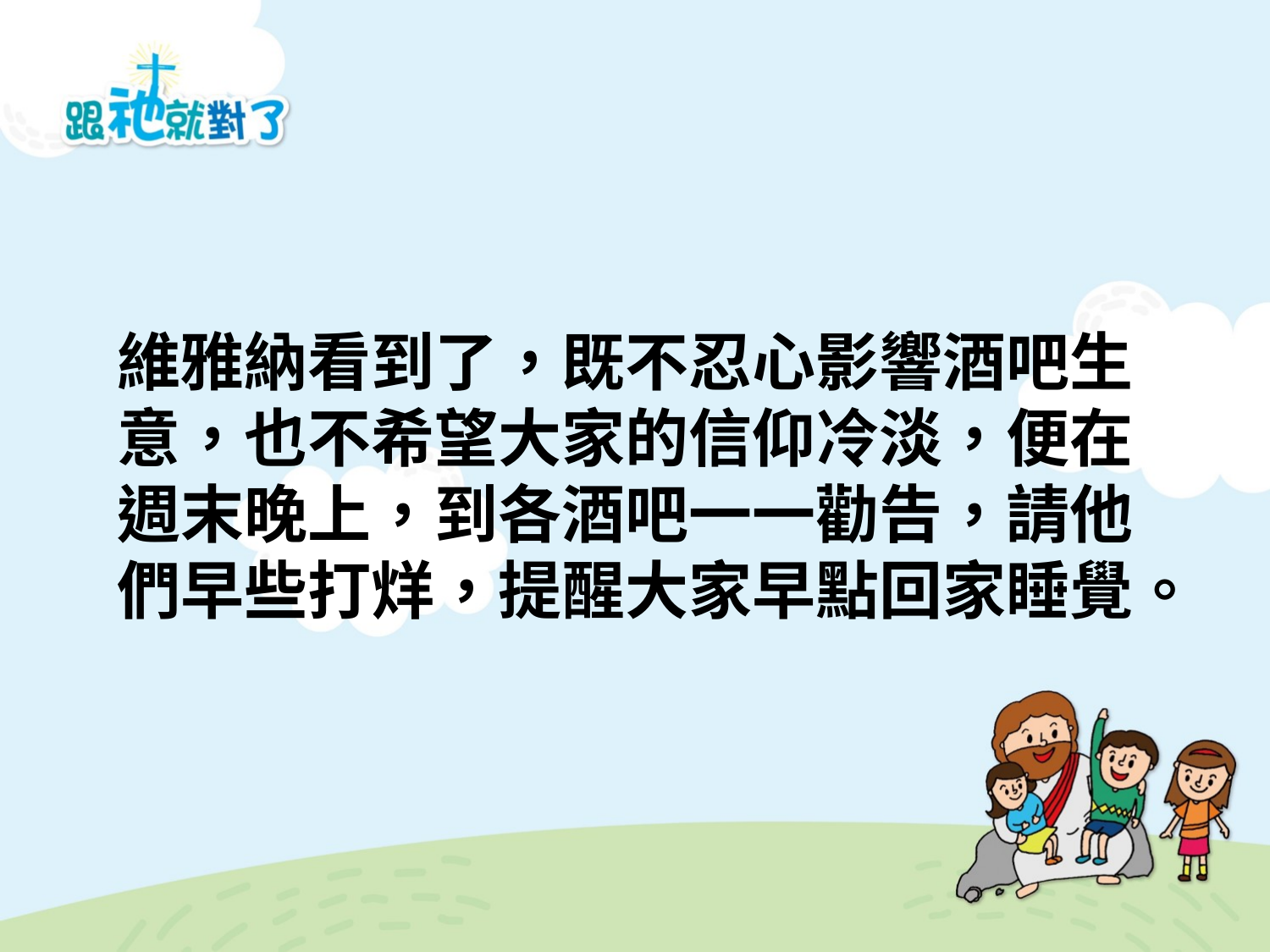

維雅納看到了，既不忍心影響酒吧生意，也不希望大家的信仰冷淡，便在週末晚上，到各酒吧一一勸告，請他們早些打烊，提醒大家早點回家睡覺。